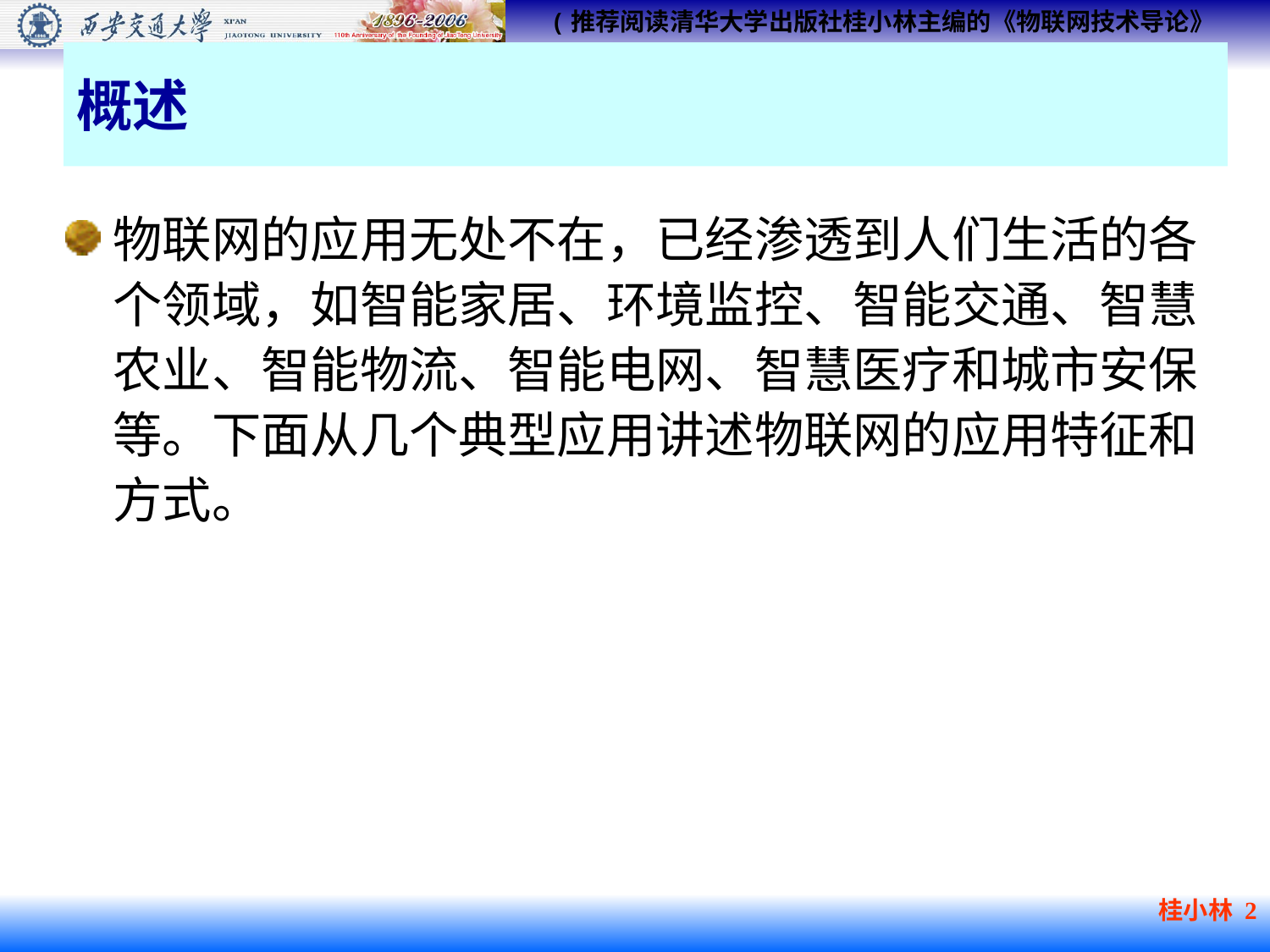

# 概述
物联网的应用无处不在，已经渗透到人们生活的各个领域，如智能家居、环境监控、智能交通、智慧农业、智能物流、智能电网、智慧医疗和城市安保等。下面从几个典型应用讲述物联网的应用特征和方式。
桂小林 2